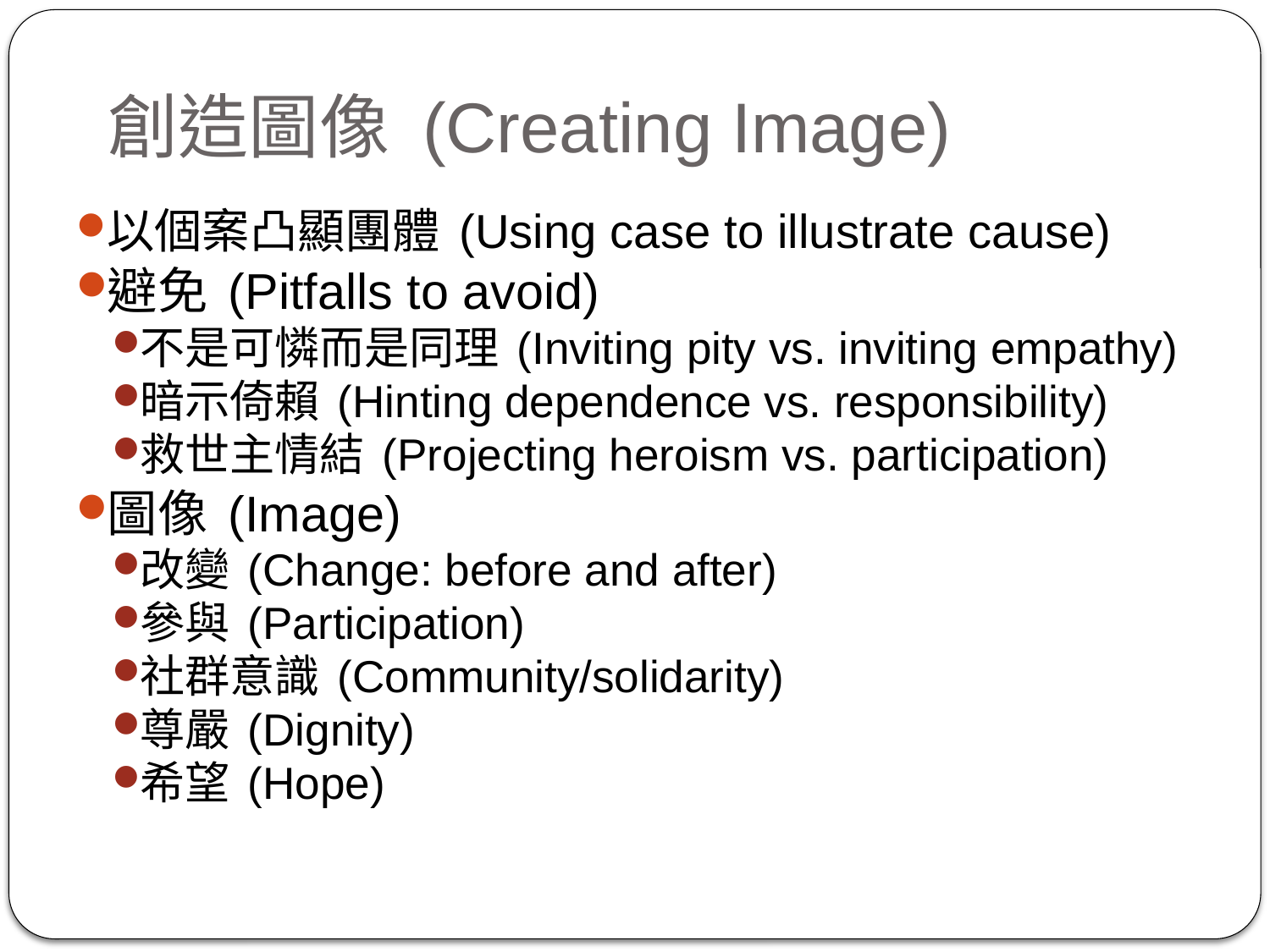

創造圖像 (Creating Image)
以個案凸顯團體 (Using case to illustrate cause)
避免 (Pitfalls to avoid)
不是可憐而是同理 (Inviting pity vs. inviting empathy)
暗示倚賴 (Hinting dependence vs. responsibility)
救世主情結 (Projecting heroism vs. participation)
圖像 (Image)
改變 (Change: before and after)
參與 (Participation)
社群意識 (Community/solidarity)
尊嚴 (Dignity)
希望 (Hope)